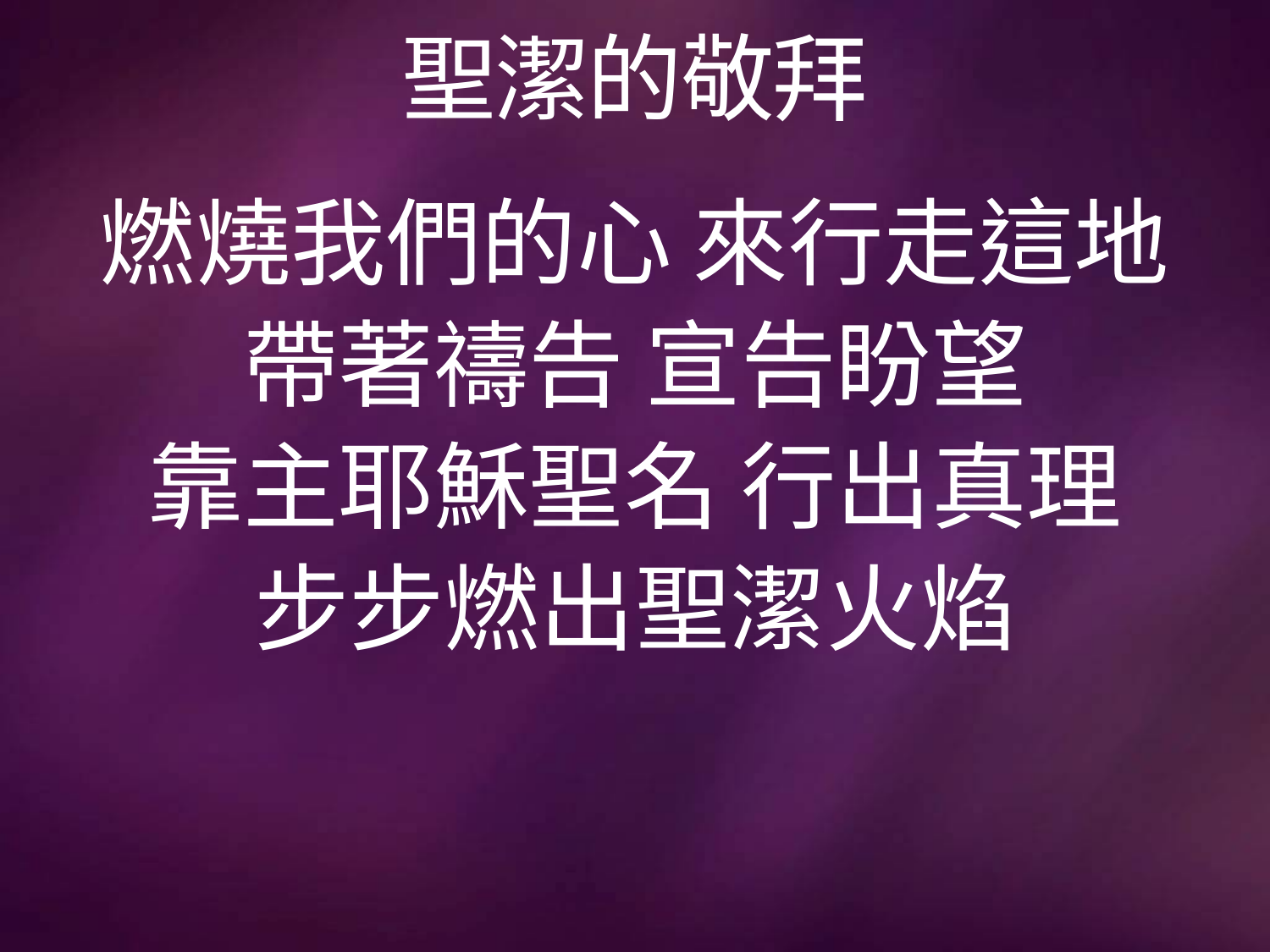

# 聖潔的敬拜
燃燒我們的心 來行走這地
帶著禱告 宣告盼望
靠主耶穌聖名 行出真理
步步燃出聖潔火焰